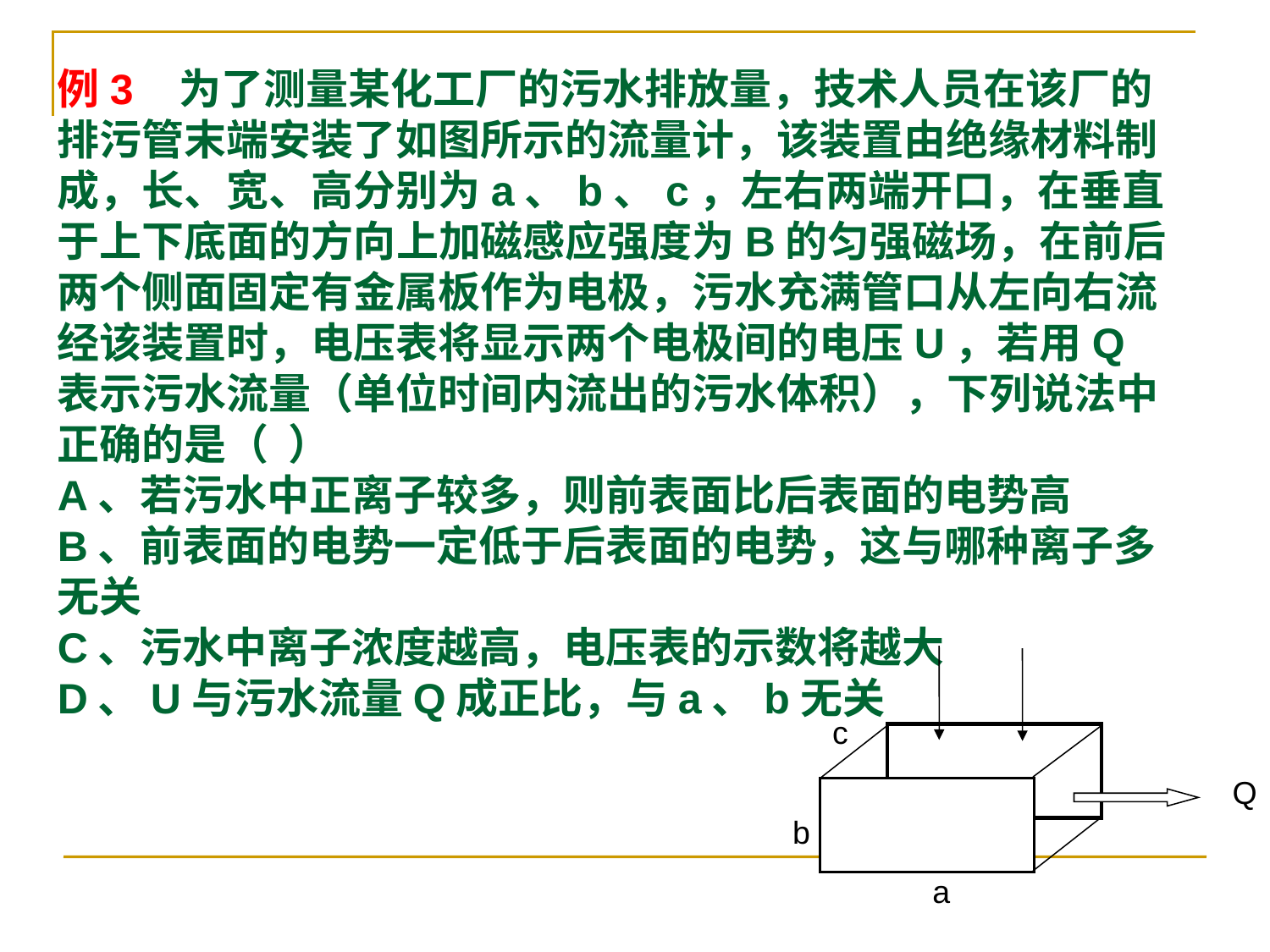

例3   为了测量某化工厂的污水排放量，技术人员在该厂的排污管末端安装了如图所示的流量计，该装置由绝缘材料制成，长、宽、高分别为a、b、c，左右两端开口，在垂直于上下底面的方向上加磁感应强度为B的匀强磁场，在前后两个侧面固定有金属板作为电极，污水充满管口从左向右流经该装置时，电压表将显示两个电极间的电压U，若用Q表示污水流量（单位时间内流出的污水体积），下列说法中正确的是（  ）
A、若污水中正离子较多，则前表面比后表面的电势高
B、前表面的电势一定低于后表面的电势，这与哪种离子多无关
C、污水中离子浓度越高，电压表的示数将越大
D、U与污水流量Q成正比，与a、b无关

c
Q
b
a